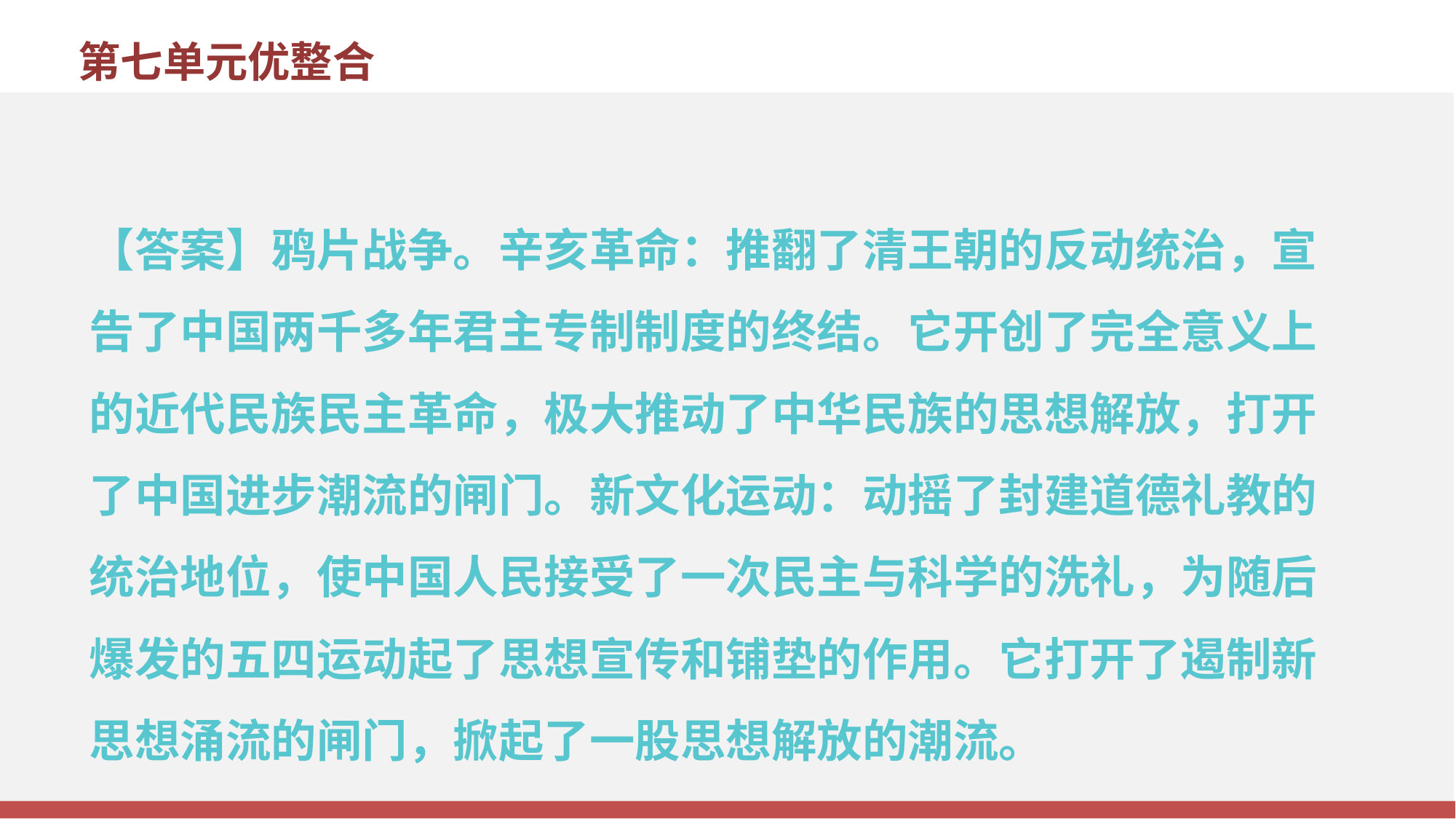

第七单元优整合

【答案】鸦片战争。辛亥革命：推翻了清王朝的反动统治，宣告了中国两千多年君主专制制度的终结。它开创了完全意义上的近代民族民主革命，极大推动了中华民族的思想解放，打开了中国进步潮流的闸门。新文化运动：动摇了封建道德礼教的统治地位，使中国人民接受了一次民主与科学的洗礼，为随后爆发的五四运动起了思想宣传和铺垫的作用。它打开了遏制新思想涌流的闸门，掀起了一股思想解放的潮流。